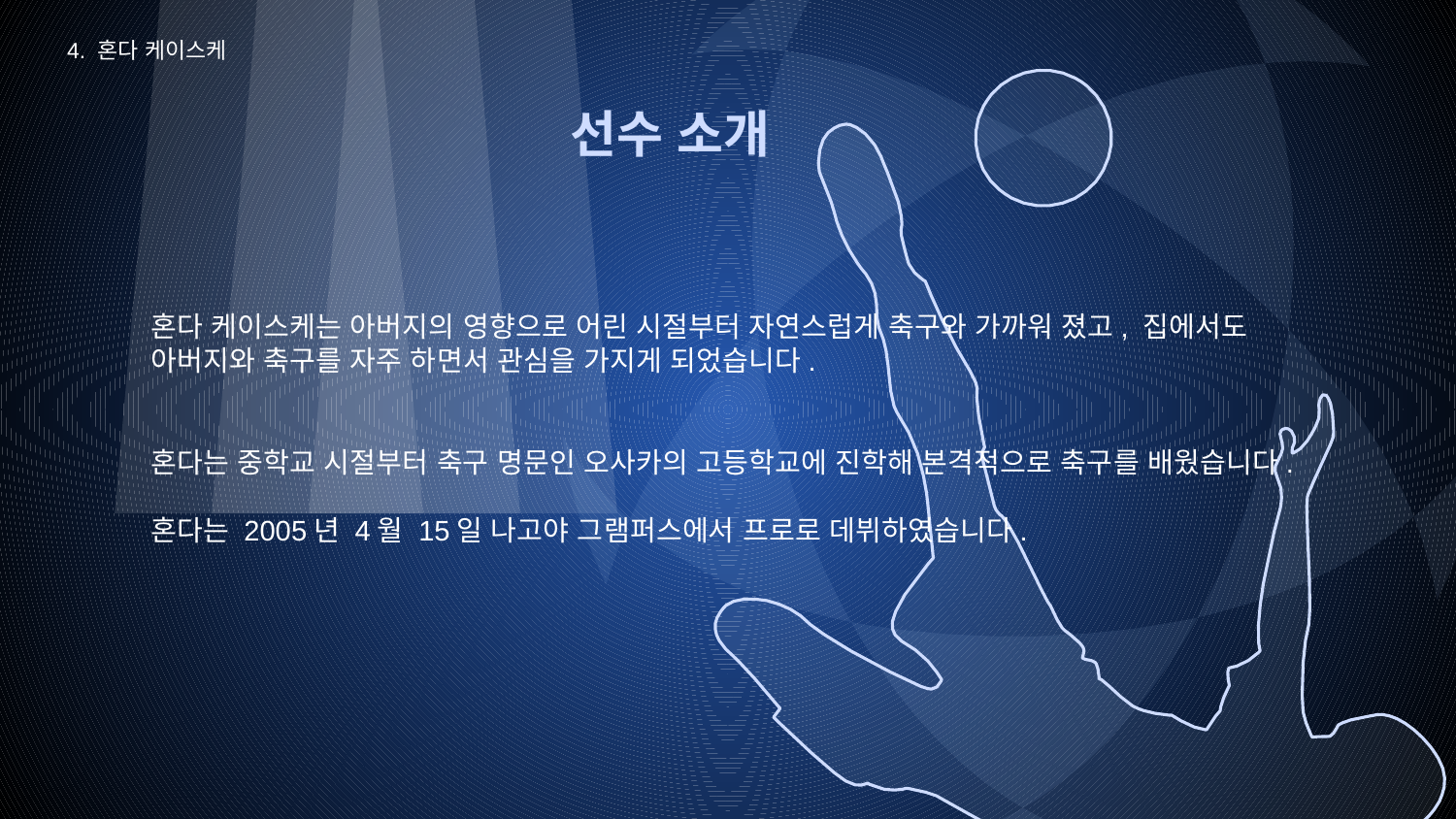

4. 혼다 케이스케

# 선수 소개
혼다 케이스케는 아버지의 영향으로 어린 시절부터 자연스럽게 축구와 가까워 졌고, 집에서도 아버지와 축구를 자주 하면서 관심을 가지게 되었습니다.

혼다는 중학교 시절부터 축구 명문인 오사카의 고등학교에 진학해 본격적으로 축구를 배웠습니다.

혼다는 2005년 4월 15일 나고야 그램퍼스에서 프로로 데뷔하였습니다.